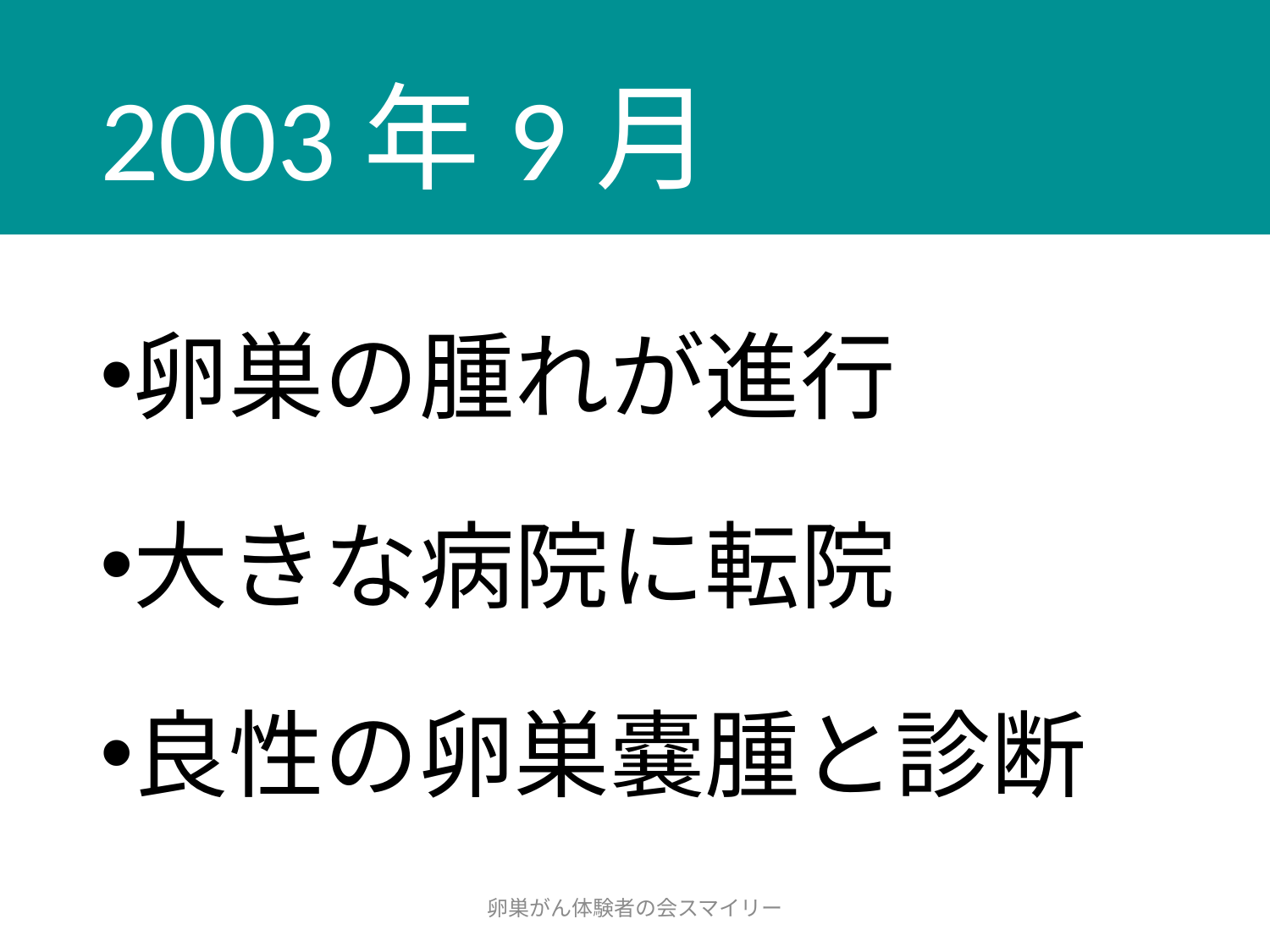

# 2003年9月
卵巣の腫れが進行
大きな病院に転院
良性の卵巣嚢腫と診断
卵巣がん体験者の会スマイリー